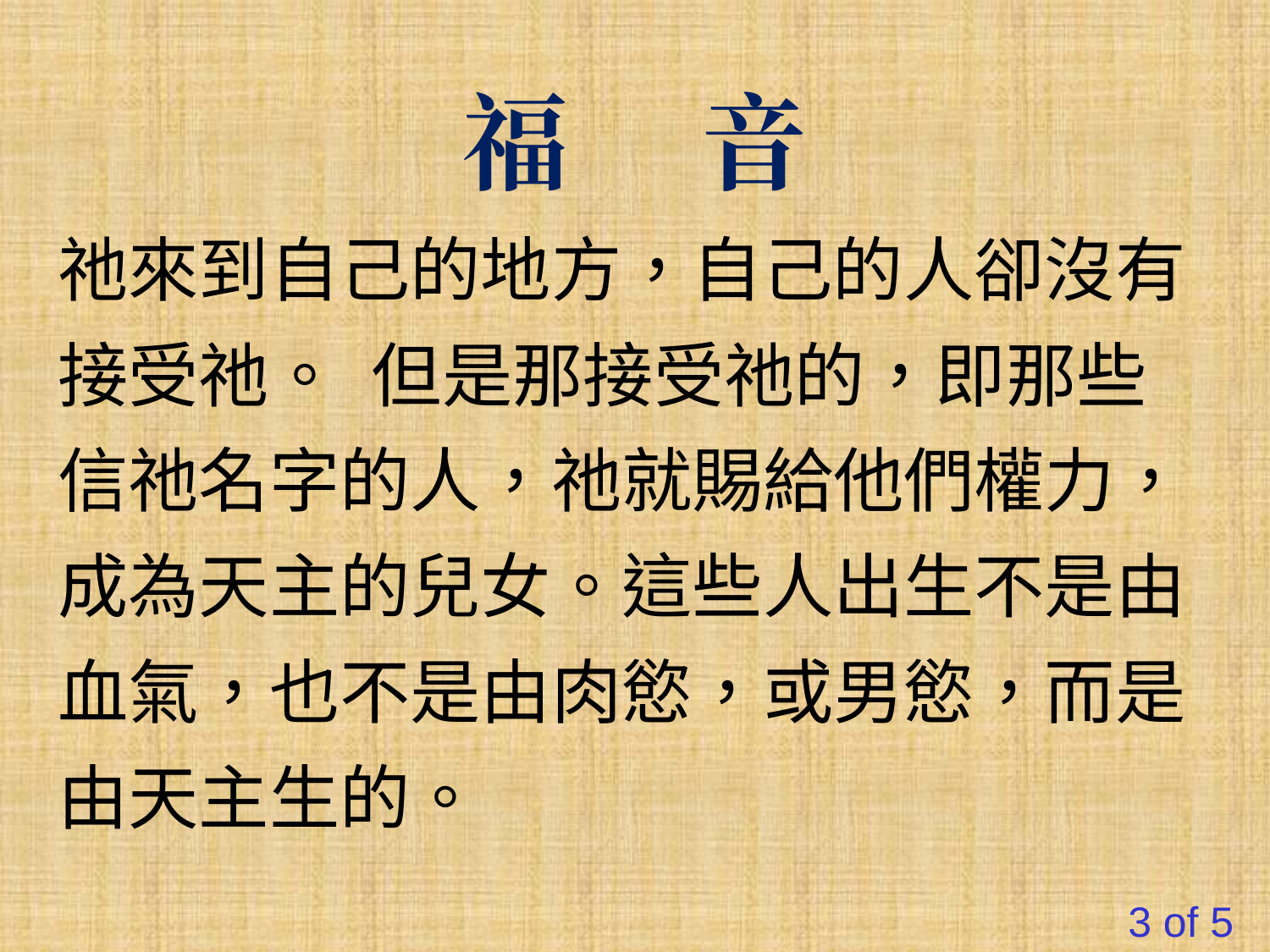

福     音
祂來到自己的地方，自己的人卻沒有接受祂。  但是那接受祂的，即那些信祂名字的人，祂就賜給他們權力，成為天主的兒女。這些人出生不是由血氣，也不是由肉慾，或男慾，而是由天主生的。
3 of 5